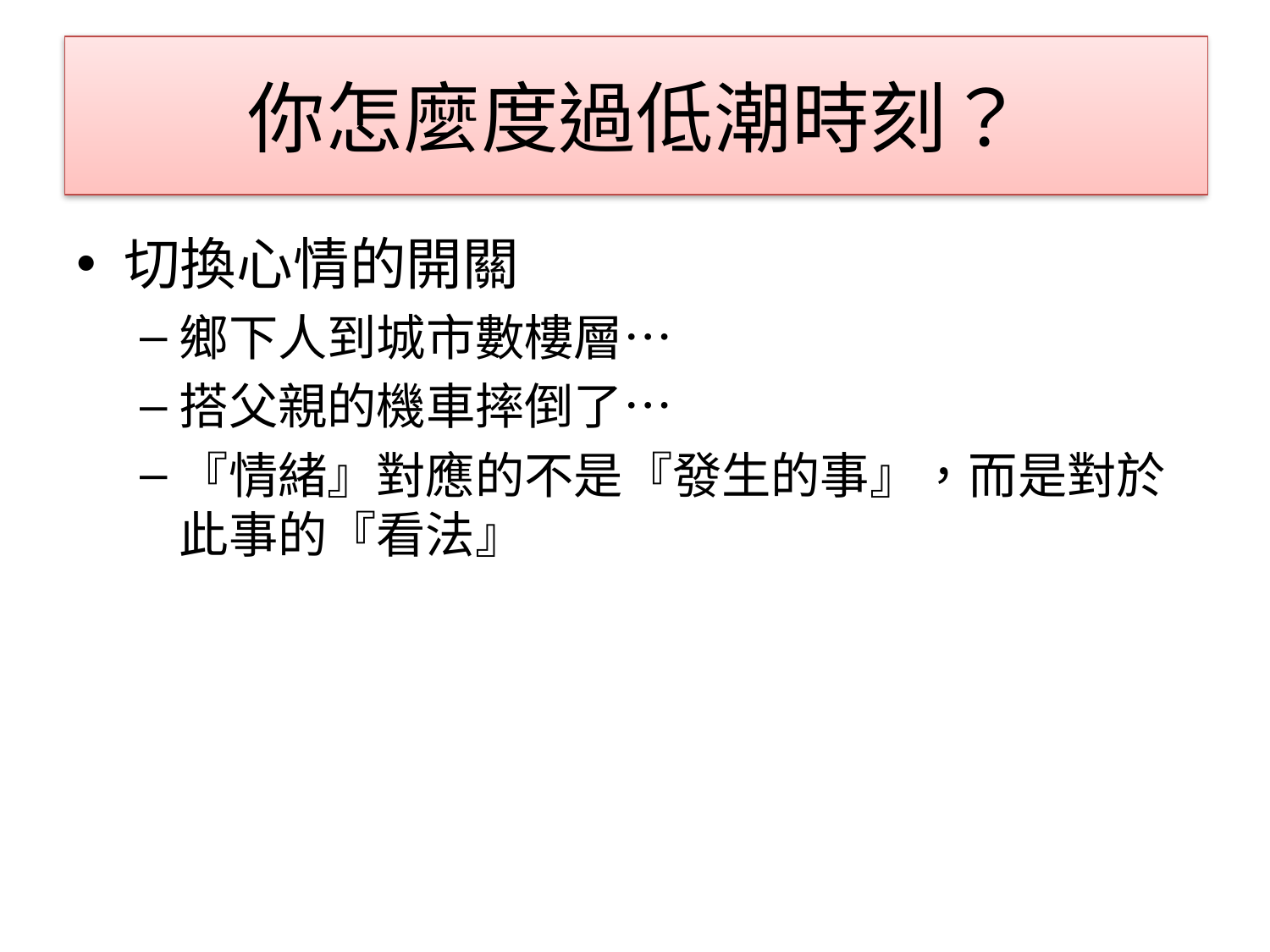

你怎麼度過低潮時刻？
#
切換心情的開關
鄉下人到城市數樓層…
搭父親的機車摔倒了…
『情緒』對應的不是『發生的事』，而是對於此事的『看法』